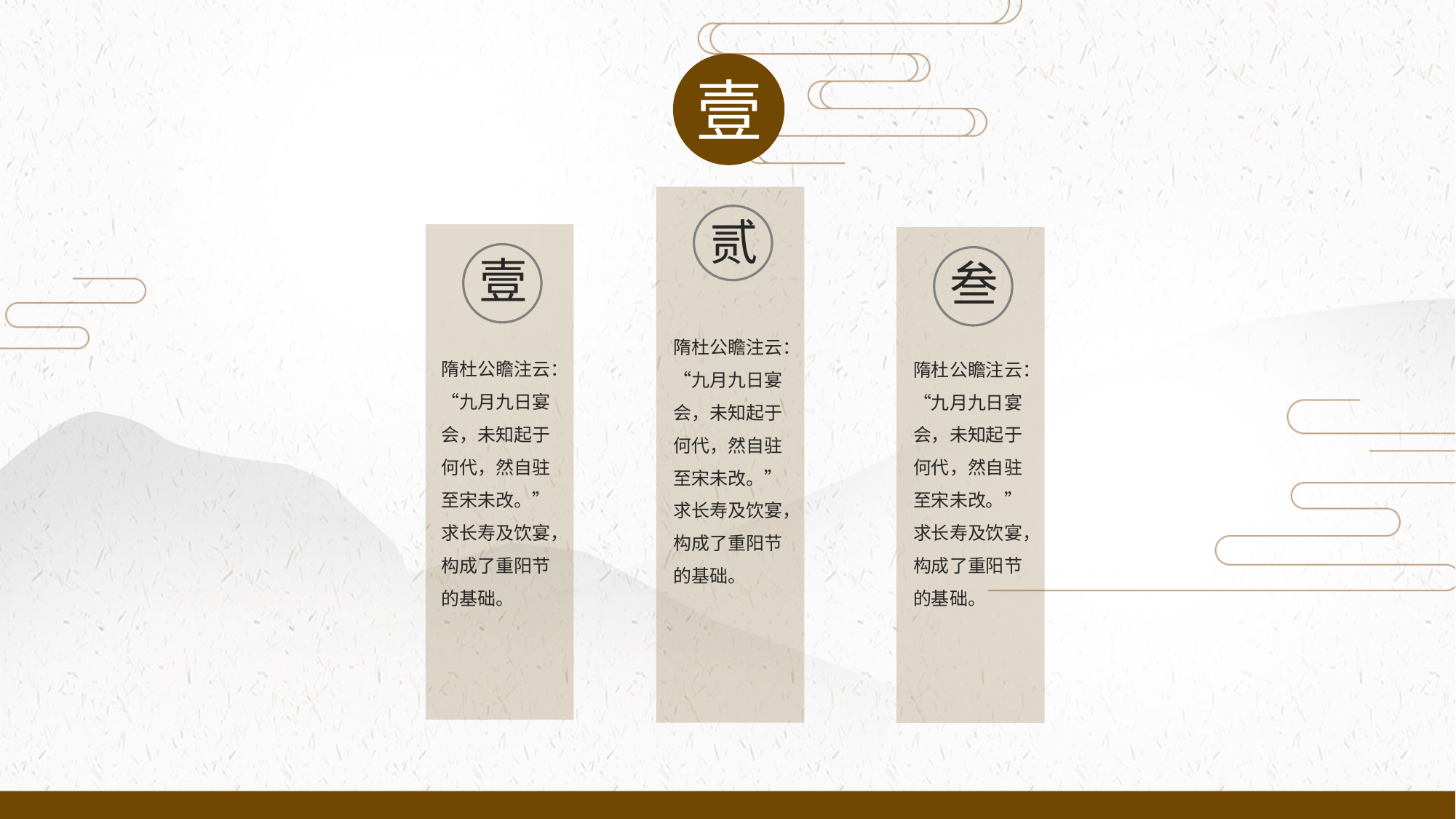

壹

隋杜公瞻注云：“九月九日宴会，未知起于何代，然自驻至宋未改。”求长寿及饮宴，构成了重阳节的基础。

贰

隋杜公瞻注云：“九月九日宴会，未知起于何代，然自驻至宋未改。”求长寿及饮宴，构成了重阳节的基础。

壹

隋杜公瞻注云：“九月九日宴会，未知起于何代，然自驻至宋未改。”求长寿及饮宴，构成了重阳节的基础。

叁